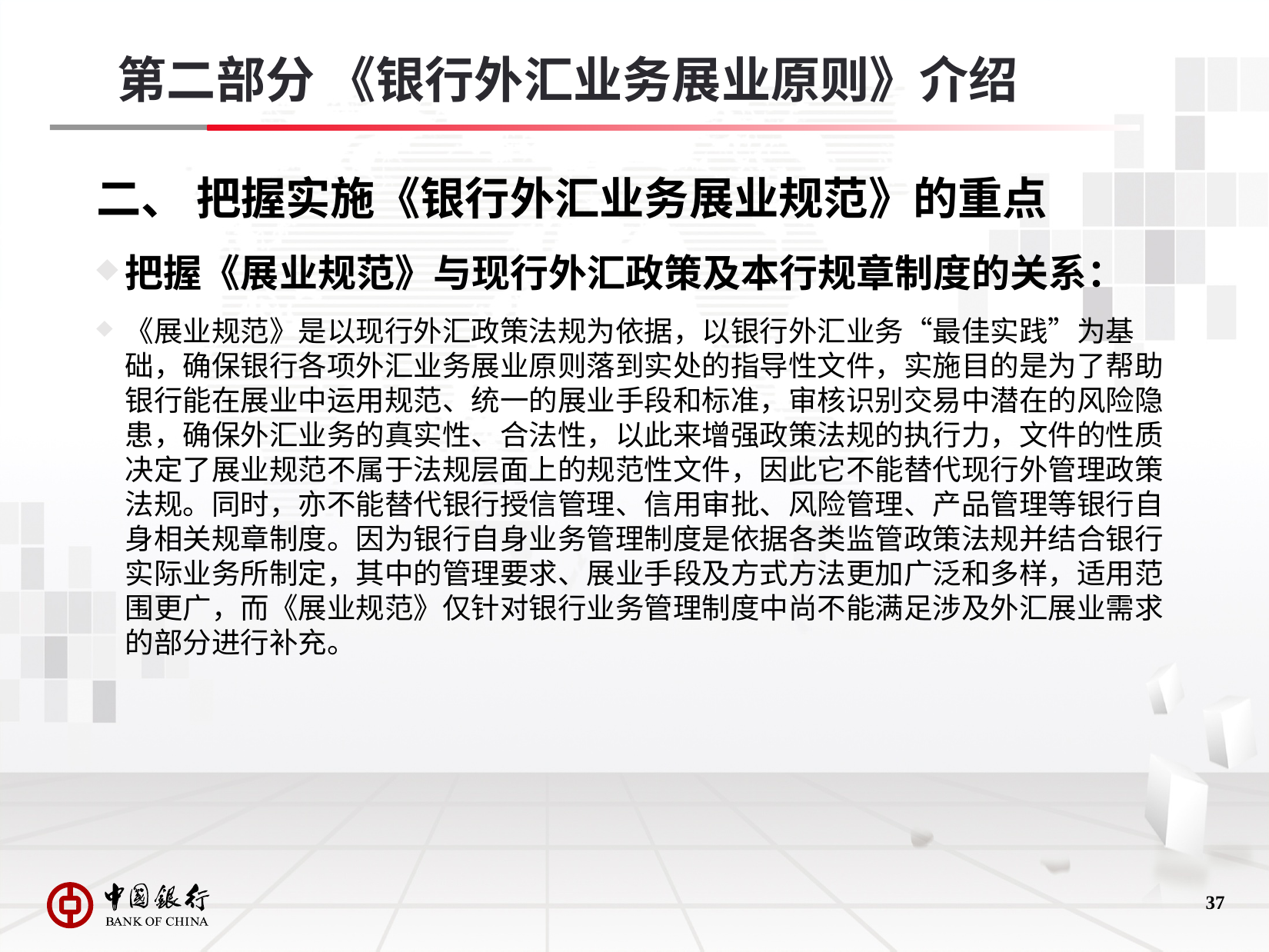

第二部分 《银行外汇业务展业原则》介绍
# 二、 把握实施《银行外汇业务展业规范》的重点
把握《展业规范》与现行外汇政策及本行规章制度的关系：
《展业规范》是以现行外汇政策法规为依据，以银行外汇业务“最佳实践”为基础，确保银行各项外汇业务展业原则落到实处的指导性文件，实施目的是为了帮助银行能在展业中运用规范、统一的展业手段和标准，审核识别交易中潜在的风险隐患，确保外汇业务的真实性、合法性，以此来增强政策法规的执行力，文件的性质决定了展业规范不属于法规层面上的规范性文件，因此它不能替代现行外管理政策法规。同时，亦不能替代银行授信管理、信用审批、风险管理、产品管理等银行自身相关规章制度。因为银行自身业务管理制度是依据各类监管政策法规并结合银行实际业务所制定，其中的管理要求、展业手段及方式方法更加广泛和多样，适用范围更广，而《展业规范》仅针对银行业务管理制度中尚不能满足涉及外汇展业需求的部分进行补充。
37